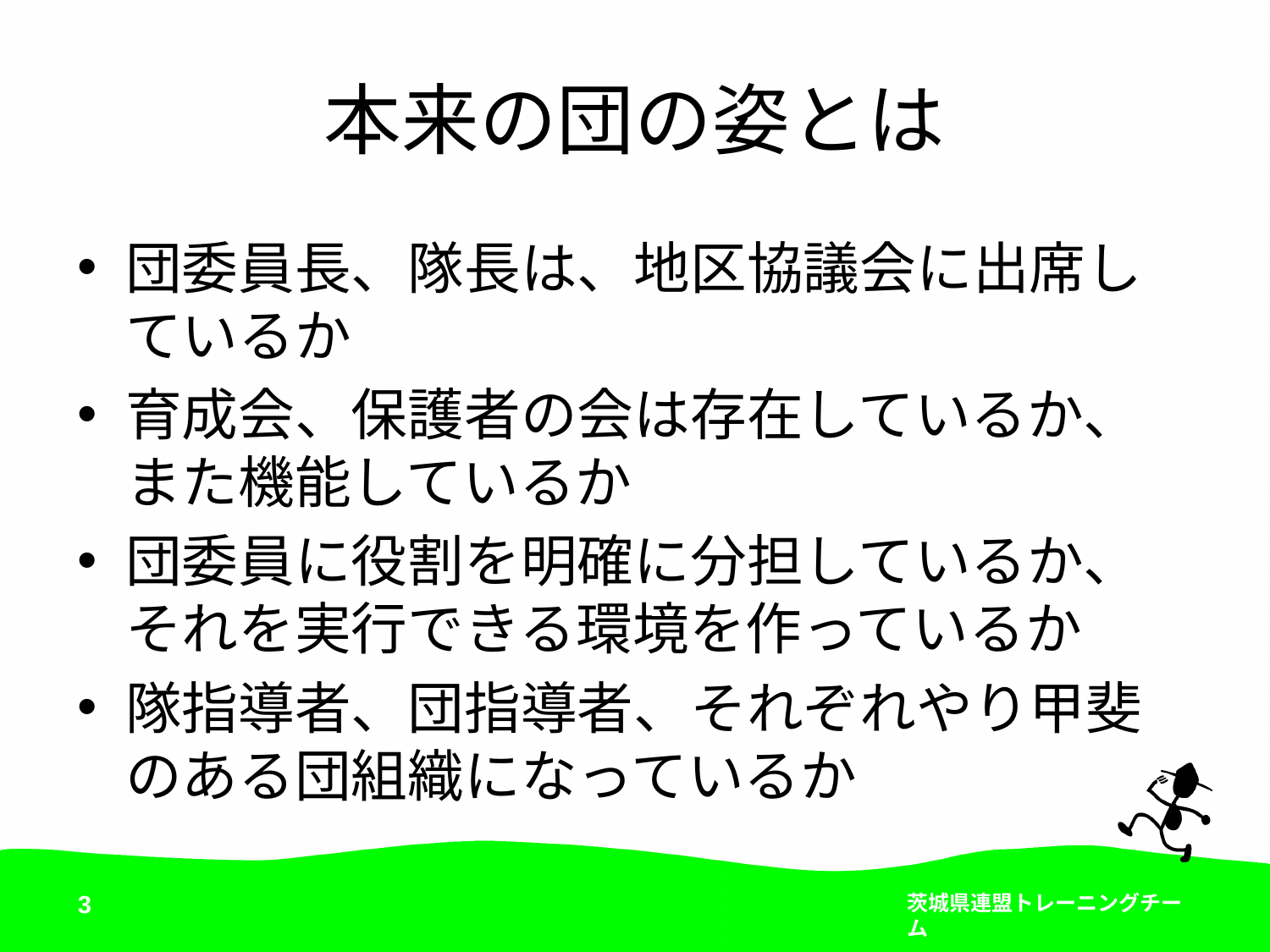

# 本来の団の姿とは
団委員長、隊長は、地区協議会に出席しているか
育成会、保護者の会は存在しているか、また機能しているか
団委員に役割を明確に分担しているか、それを実行できる環境を作っているか
隊指導者、団指導者、それぞれやり甲斐のある団組織になっているか

3
茨城県連盟トレーニングチーム